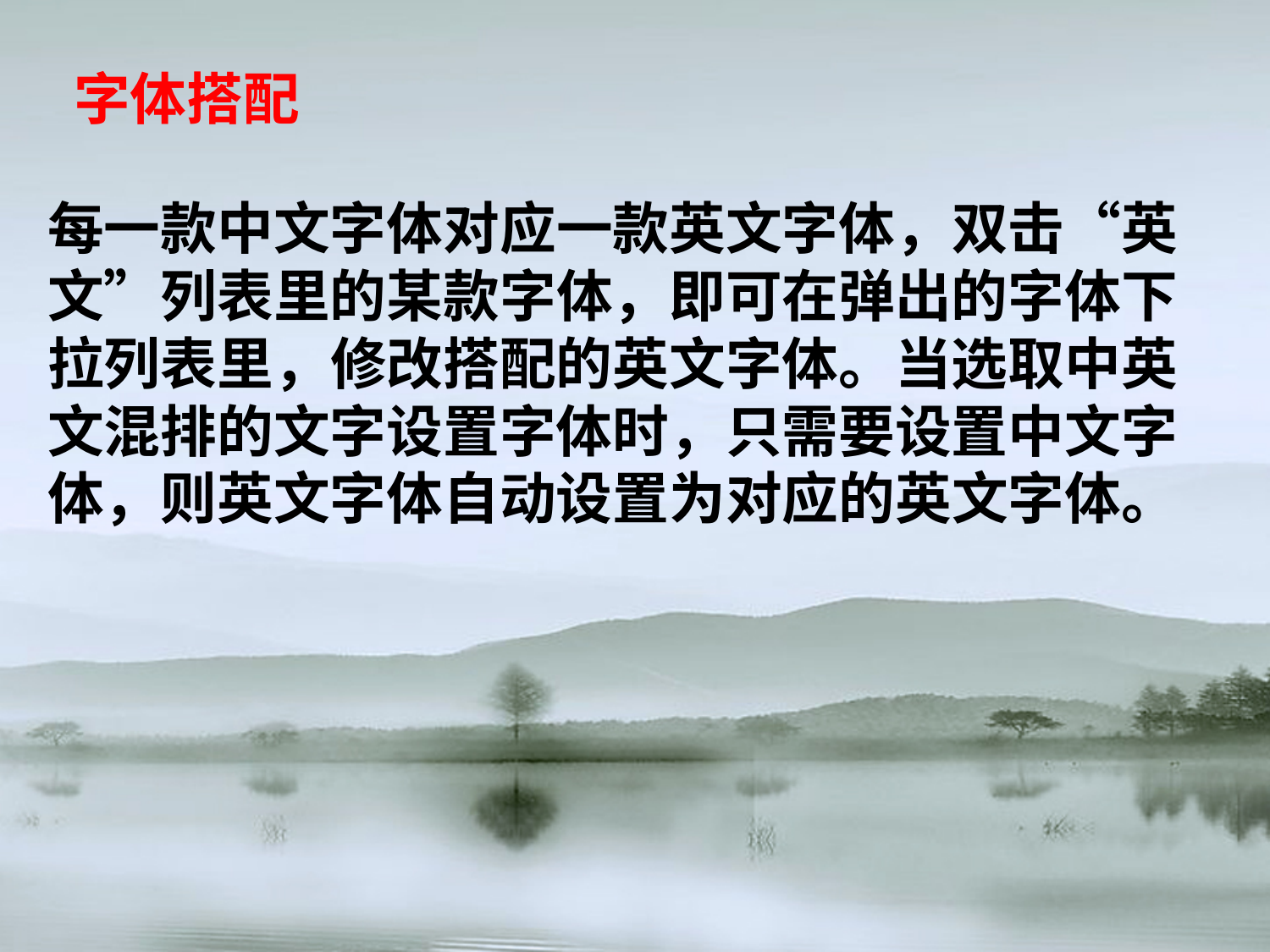

# 字体搭配
每一款中文字体对应一款英文字体，双击“英文”列表里的某款字体，即可在弹出的字体下拉列表里，修改搭配的英文字体。当选取中英文混排的文字设置字体时，只需要设置中文字体，则英文字体自动设置为对应的英文字体。